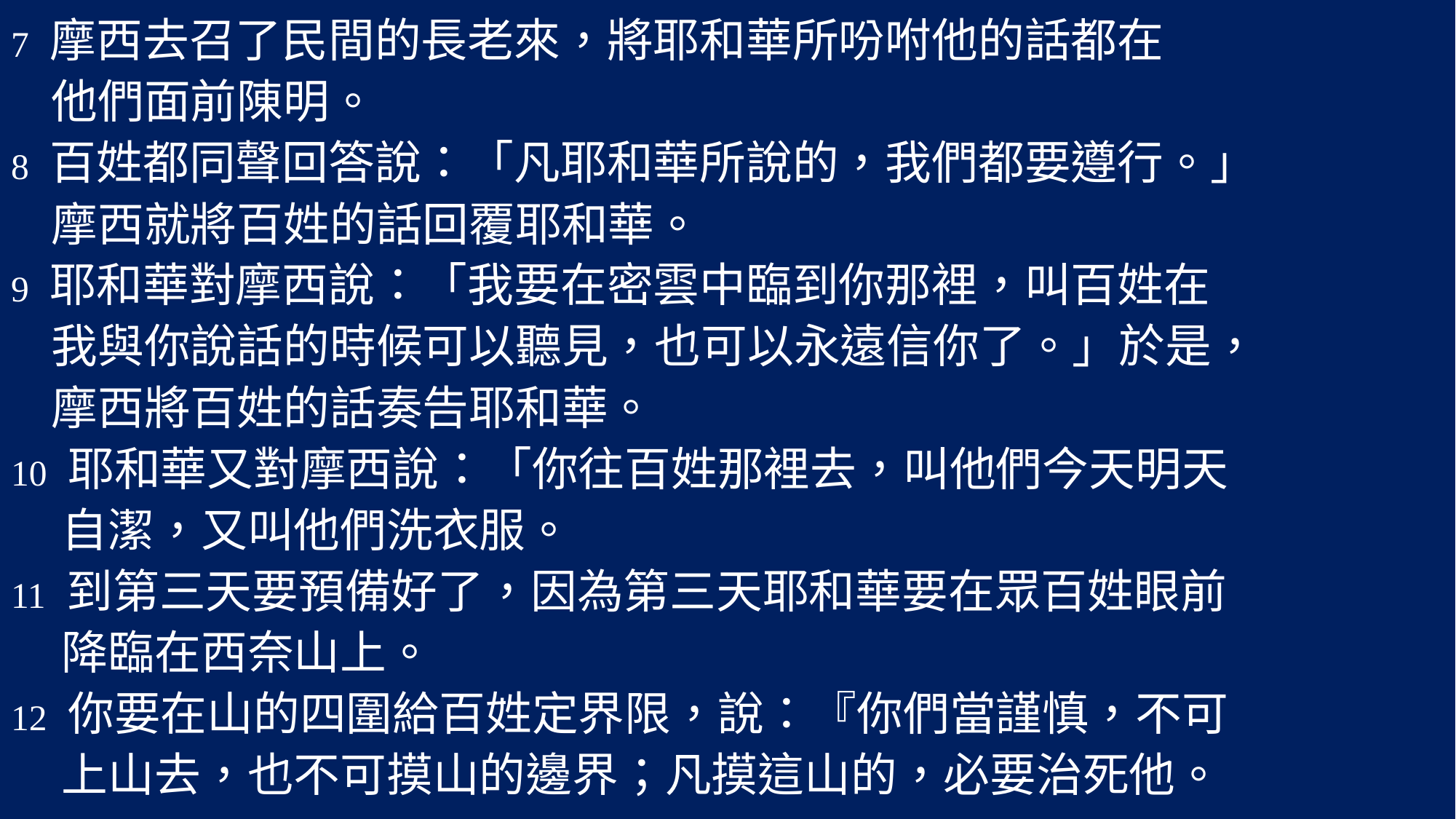

7 摩西去召了民間的長老來，將耶和華所吩咐他的話都在
   他們面前陳明。
8 百姓都同聲回答說：「凡耶和華所說的，我們都要遵行。」
   摩西就將百姓的話回覆耶和華。
9 耶和華對摩西說：「我要在密雲中臨到你那裡，叫百姓在
   我與你說話的時候可以聽見，也可以永遠信你了。」於是，
   摩西將百姓的話奏告耶和華。
10 耶和華又對摩西說：「你往百姓那裡去，叫他們今天明天
    自潔，又叫他們洗衣服。
11 到第三天要預備好了，因為第三天耶和華要在眾百姓眼前
    降臨在西奈山上。
12 你要在山的四圍給百姓定界限，說：『你們當謹慎，不可
    上山去，也不可摸山的邊界；凡摸這山的，必要治死他。